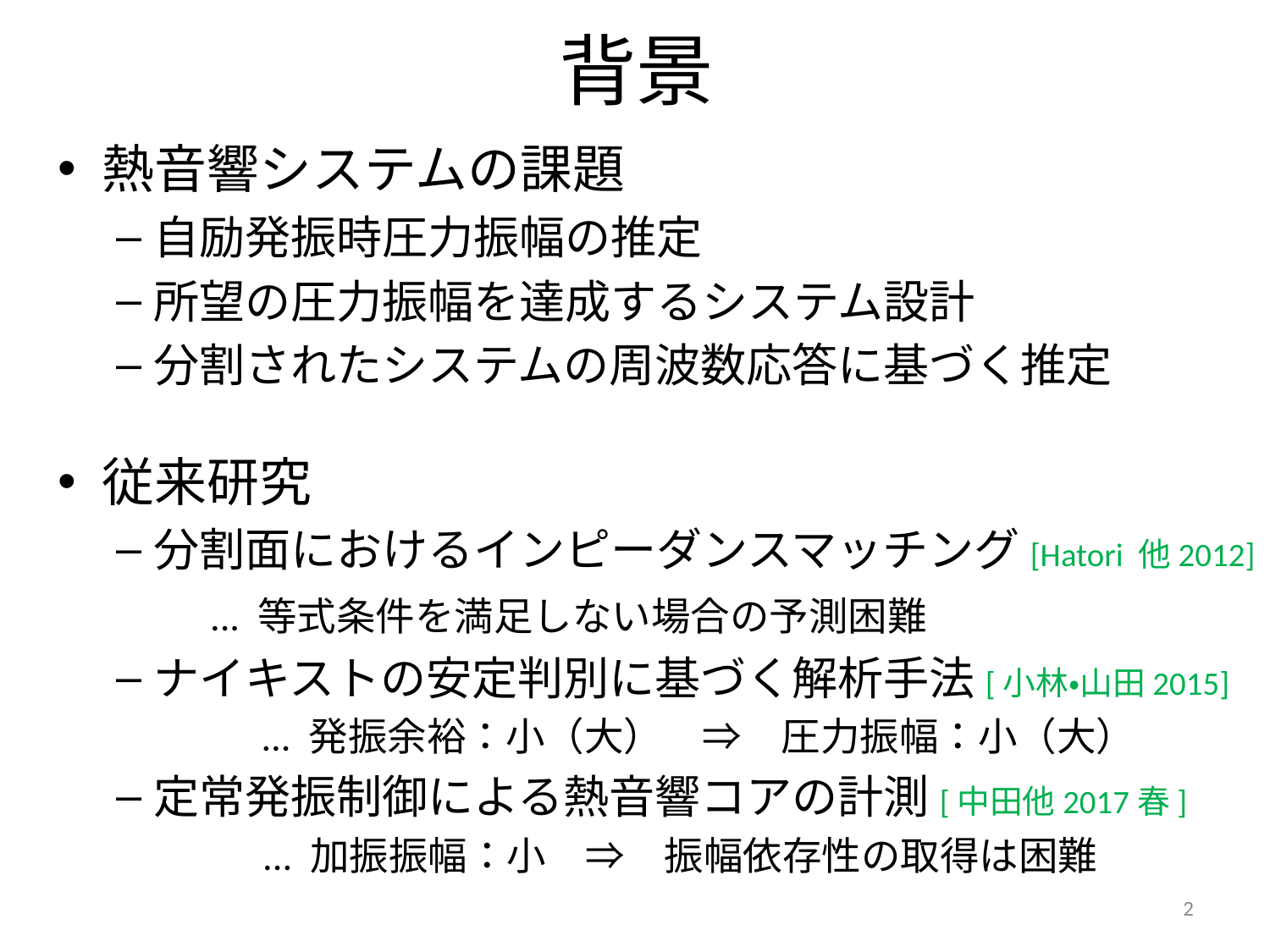

# 背景
熱音響システムの課題
自励発振時圧力振幅の推定
所望の圧力振幅を達成するシステム設計
分割されたシステムの周波数応答に基づく推定

従来研究
分割面におけるインピーダンスマッチング[Hatori 他2012]
         ... 等式条件を満足しない場合の予測困難
ナイキストの安定判別に基づく解析手法[小林・山田2015]
　　　  ... 発振余裕：小（大）　⇒　圧力振幅：小（大）
定常発振制御による熱音響コアの計測[中田他2017春]
　　　　 ... 加振振幅：小　⇒　振幅依存性の取得は困難

2